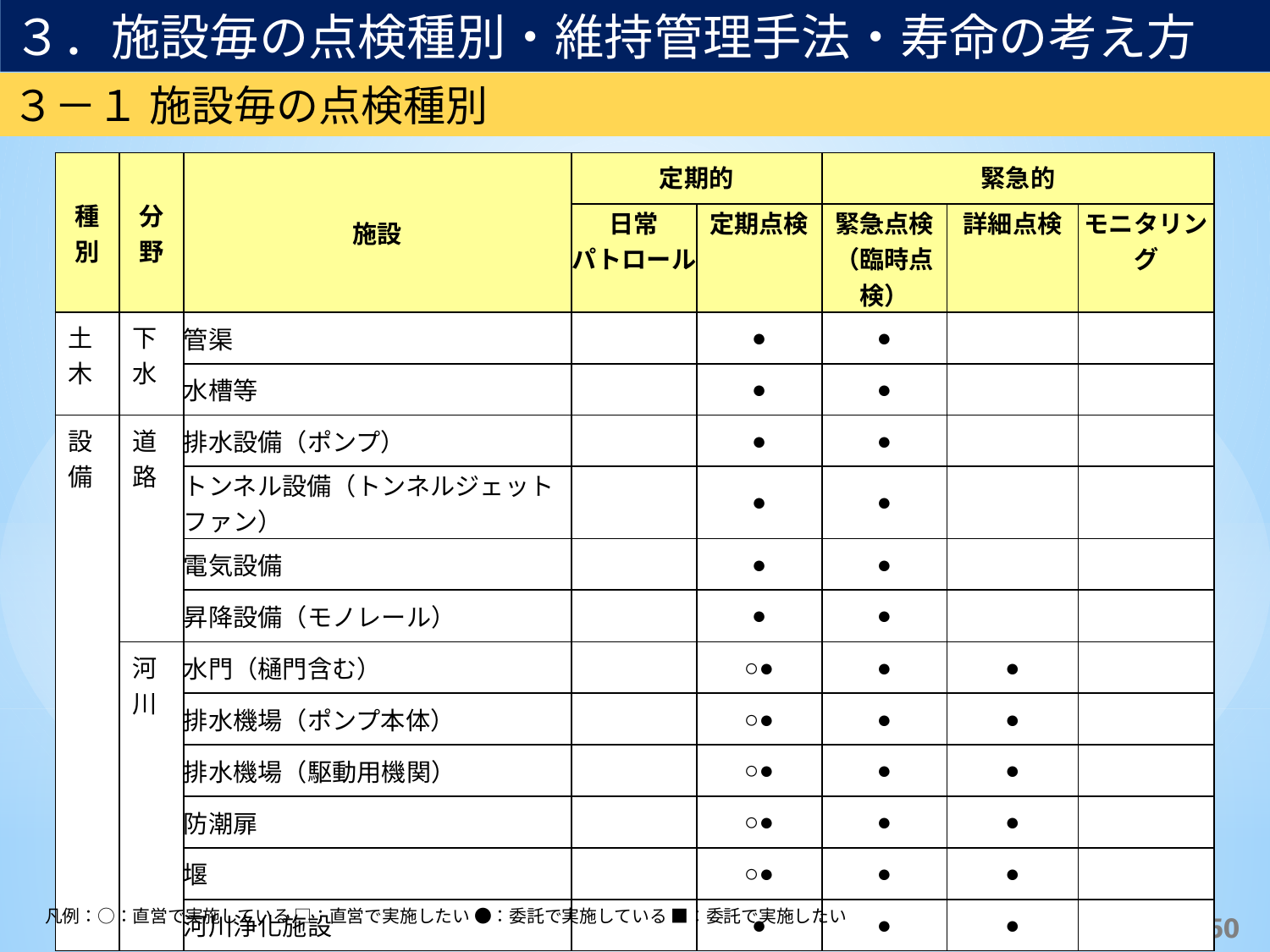

３．施設毎の点検種別・維持管理手法・寿命の考え方
３－１ 施設毎の点検種別

| 種別 | 分野 | 施設 | 定期的 |  | 緊急的 |  |  |
| --- | --- | --- | --- | --- | --- | --- | --- |
|  |  |  | 日常 パトロール | 定期点検 | 緊急点検 （臨時点検） | 詳細点検 | モニタリング |
| 土木 | 下水 | 管渠 |  | ● | ● |  |  |
|  |  | 水槽等 |  | ● | ● |  |  |
| 設備 | 道路 | 排水設備（ポンプ） |  | ● | ● |  |  |
|  |  | トンネル設備（トンネルジェットファン） |  | ● | ● |  |  |
|  |  | 電気設備 |  | ● | ● |  |  |
|  |  | 昇降設備（モノレール） |  | ● | ● |  |  |
|  | 河川 | 水門（樋門含む） |  | ○● | ● | ● |  |
|  |  | 排水機場（ポンプ本体） |  | ○● | ● | ● |  |
|  |  | 排水機場（駆動用機関） |  | ○● | ● | ● |  |
|  |  | 防潮扉 |  | ○● | ● | ● |  |
|  |  | 堰 |  | ○● | ● | ● |  |
|  |  | 河川浄化施設 |  | ● | ● | ● |  |
凡例：○：直営で実施している □：直営で実施したい ●：委託で実施している ■：委託で実施したい
50